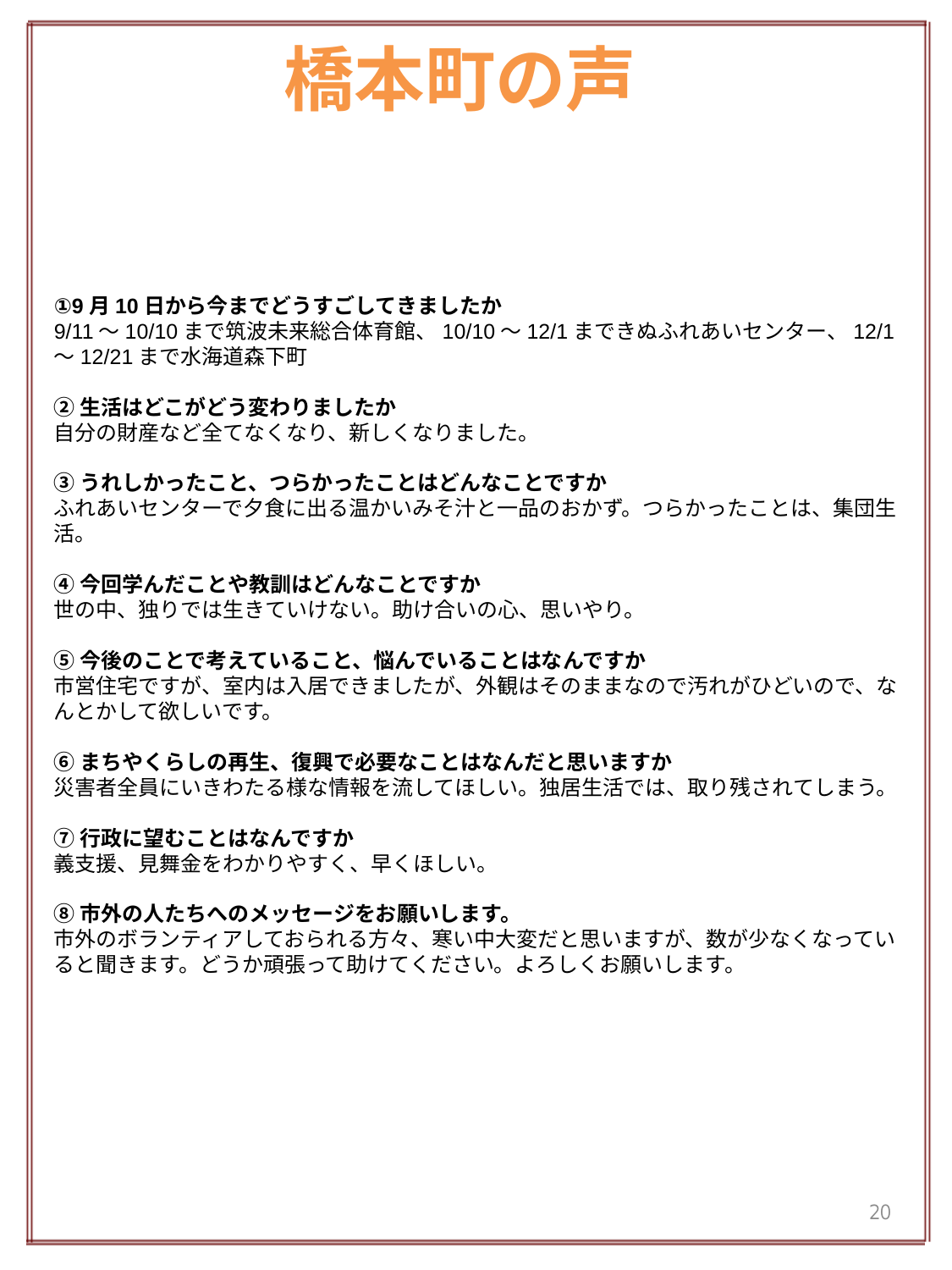

# 橋本町の声
①9月10日から今までどうすごしてきましたか
9/11～10/10まで筑波未来総合体育館、10/10～12/1まできぬふれあいセンター、12/1～12/21まで水海道森下町

②生活はどこがどう変わりましたか
自分の財産など全てなくなり、新しくなりました。

③うれしかったこと、つらかったことはどんなことですか
ふれあいセンターで夕食に出る温かいみそ汁と一品のおかず。つらかったことは、集団生活。

④今回学んだことや教訓はどんなことですか
世の中、独りでは生きていけない。助け合いの心、思いやり。

⑤今後のことで考えていること、悩んでいることはなんですか
市営住宅ですが、室内は入居できましたが、外観はそのままなので汚れがひどいので、なんとかして欲しいです。

⑥まちやくらしの再生、復興で必要なことはなんだと思いますか
災害者全員にいきわたる様な情報を流してほしい。独居生活では、取り残されてしまう。

⑦行政に望むことはなんですか
義支援、見舞金をわかりやすく、早くほしい。

⑧市外の人たちへのメッセージをお願いします。
市外のボランティアしておられる方々、寒い中大変だと思いますが、数が少なくなっていると聞きます。どうか頑張って助けてください。よろしくお願いします。
20